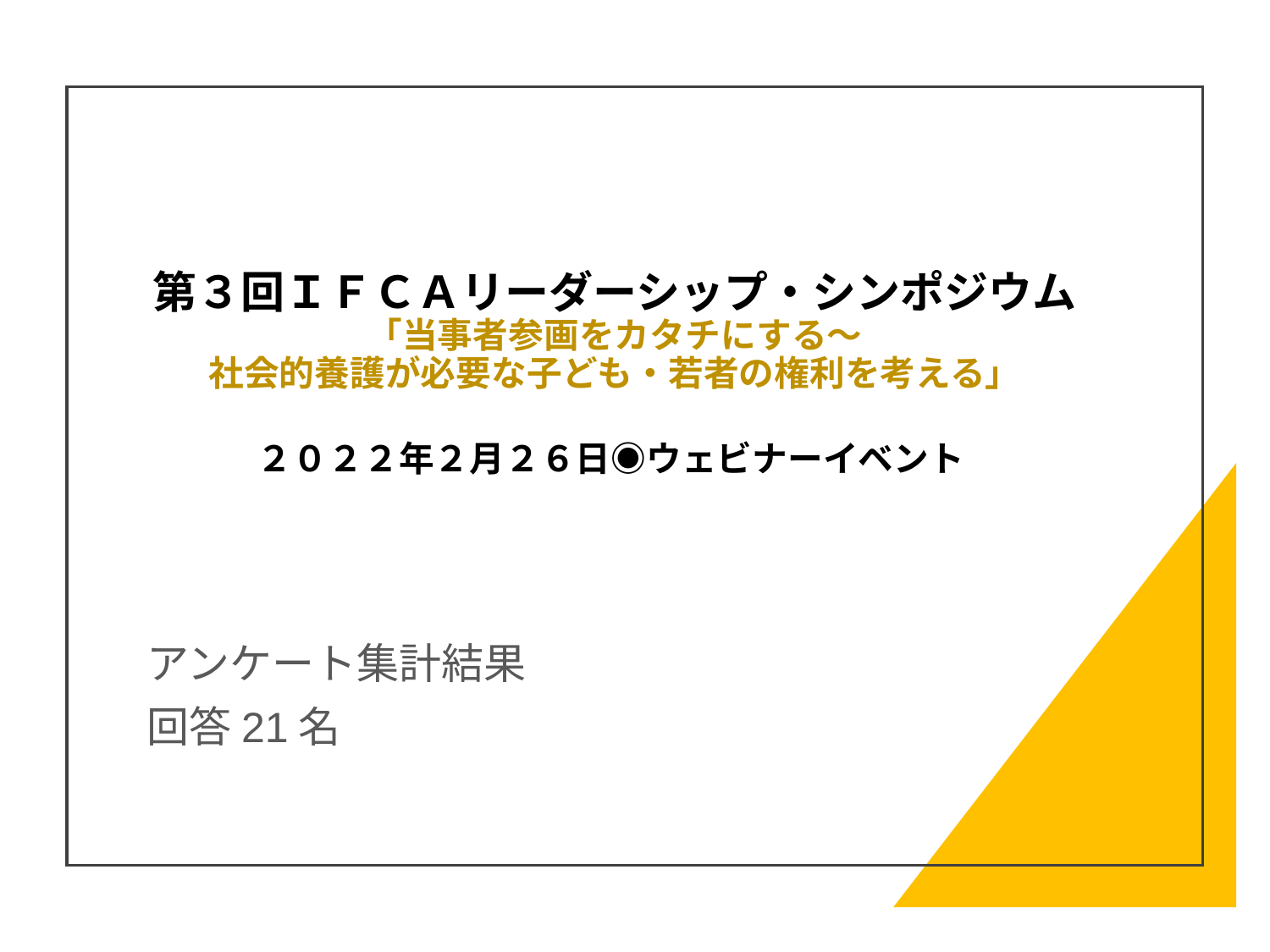

# 第３回ＩＦＣＡリーダーシップ・シンポジウム 「当事者参画をカタチにする〜 社会的養護が必要な子ども・若者の権利を考える」 ２０２２年２月２６日◉ウェビナーイベント

アンケート集計結果
回答21名